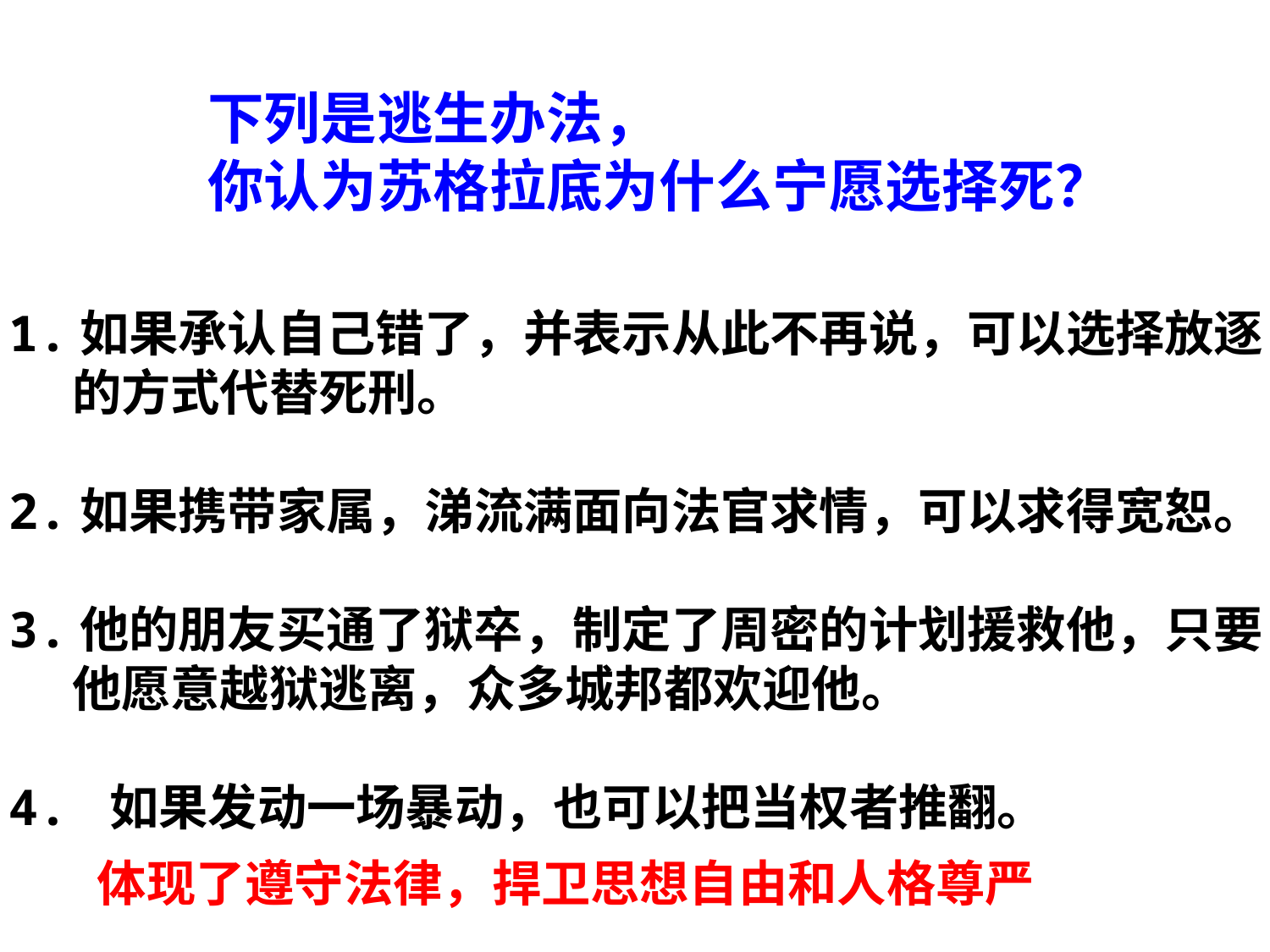

下列是逃生办法，
你认为苏格拉底为什么宁愿选择死？
1.如果承认自己错了，并表示从此不再说，可以选择放逐的方式代替死刑。

2.如果携带家属，涕流满面向法官求情，可以求得宽恕。

3.他的朋友买通了狱卒，制定了周密的计划援救他，只要他愿意越狱逃离，众多城邦都欢迎他。

4. 如果发动一场暴动，也可以把当权者推翻。
体现了遵守法律，捍卫思想自由和人格尊严